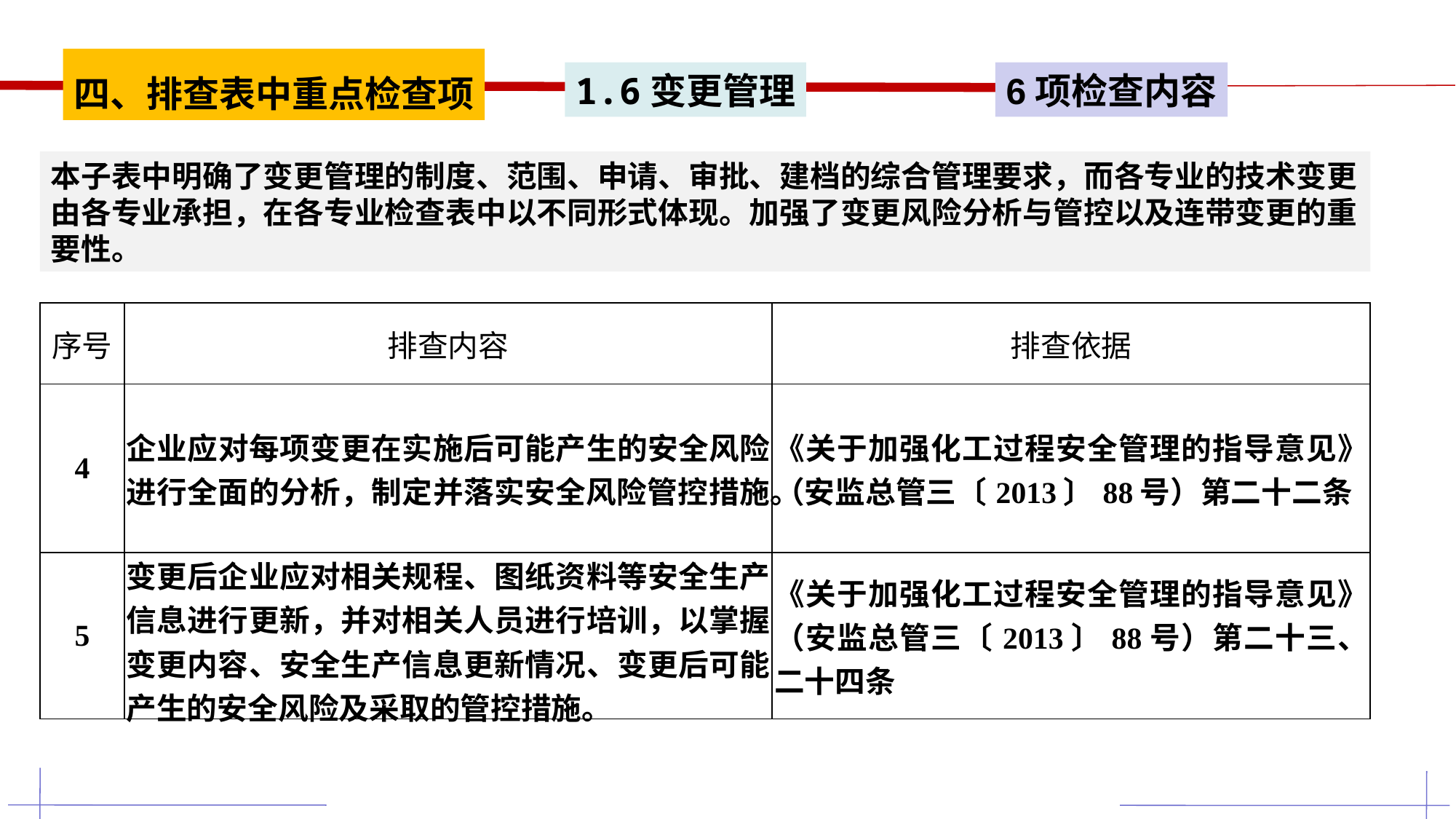

四、排查表中重点检查项
1.6变更管理
6项检查内容
本子表中明确了变更管理的制度、范围、申请、审批、建档的综合管理要求，而各专业的技术变更由各专业承担，在各专业检查表中以不同形式体现。加强了变更风险分析与管控以及连带变更的重要性。
| 序号 | 排查内容 | 排查依据 |
| --- | --- | --- |
| 4 | 企业应对每项变更在实施后可能产生的安全风险进行全面的分析，制定并落实安全风险管控措施。 | 《关于加强化工过程安全管理的指导意见》（安监总管三〔2013〕88号）第二十二条 |
| 5 | 变更后企业应对相关规程、图纸资料等安全生产信息进行更新，并对相关人员进行培训，以掌握变更内容、安全生产信息更新情况、变更后可能产生的安全风险及采取的管控措施。 | 《关于加强化工过程安全管理的指导意见》（安监总管三〔2013〕88号）第二十三、二十四条 |
46